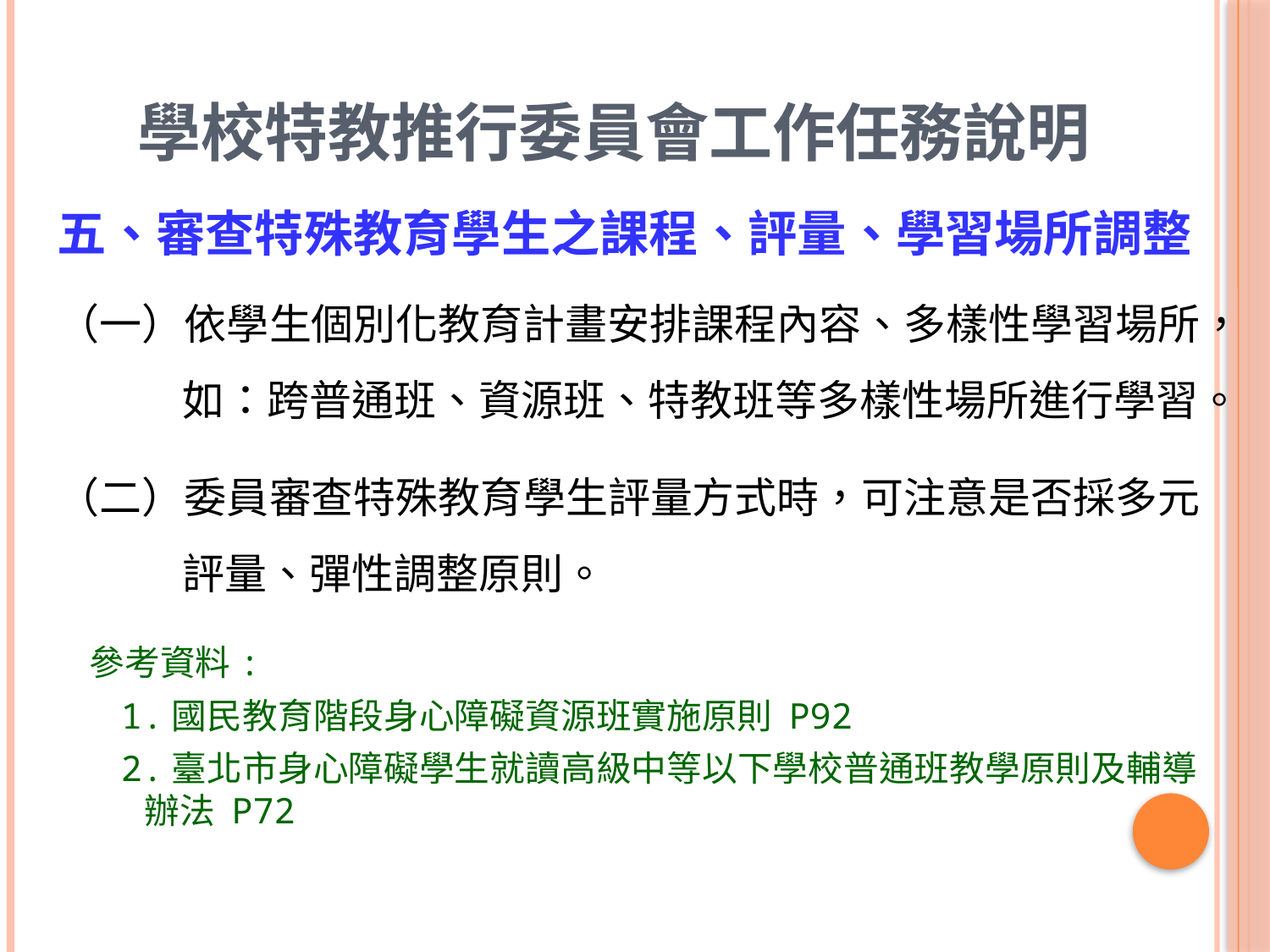

# 學校特教推行委員會工作任務說明
五、審查特殊教育學生之課程、評量、學習場所調整
（一）依學生個別化教育計畫安排課程內容、多樣性學習場所，如：跨普通班、資源班、特教班等多樣性場所進行學習。
（二）委員審查特殊教育學生評量方式時，可注意是否採多元評量、彈性調整原則。
   參考資料:
   1.國民教育階段身心障礙資源班實施原則 P92
   2.臺北市身心障礙學生就讀高級中等以下學校普通班教學原則及輔導辦法 P72